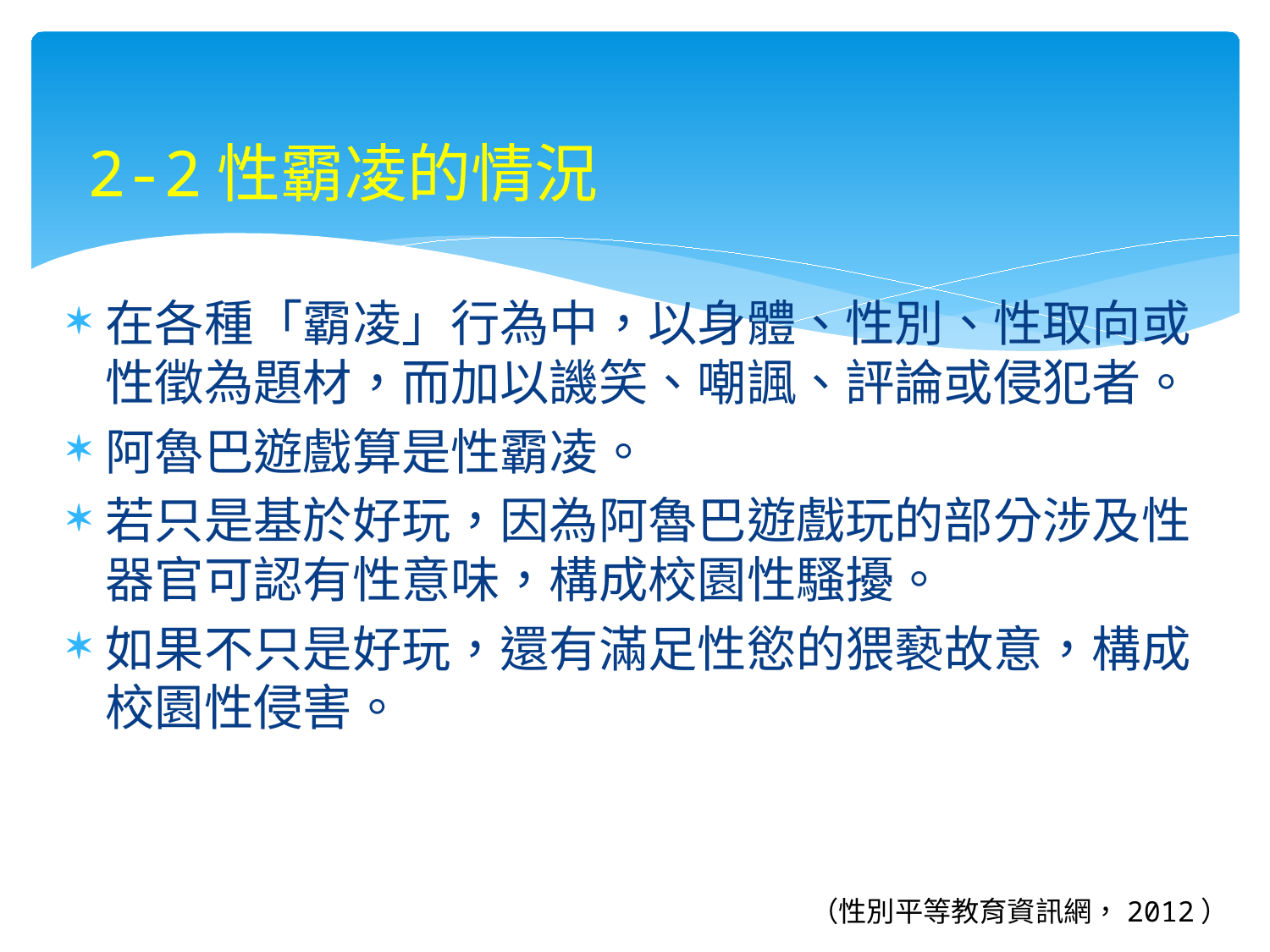

2-2性霸凌的情況
在各種「霸凌」行為中，以身體、性別、性取向或性徵為題材，而加以譏笑、嘲諷、評論或侵犯者。
阿魯巴遊戲算是性霸凌。
若只是基於好玩，因為阿魯巴遊戲玩的部分涉及性器官可認有性意味，構成校園性騷擾。
如果不只是好玩，還有滿足性慾的猥褻故意，構成校園性侵害。

（性別平等教育資訊網，2012）